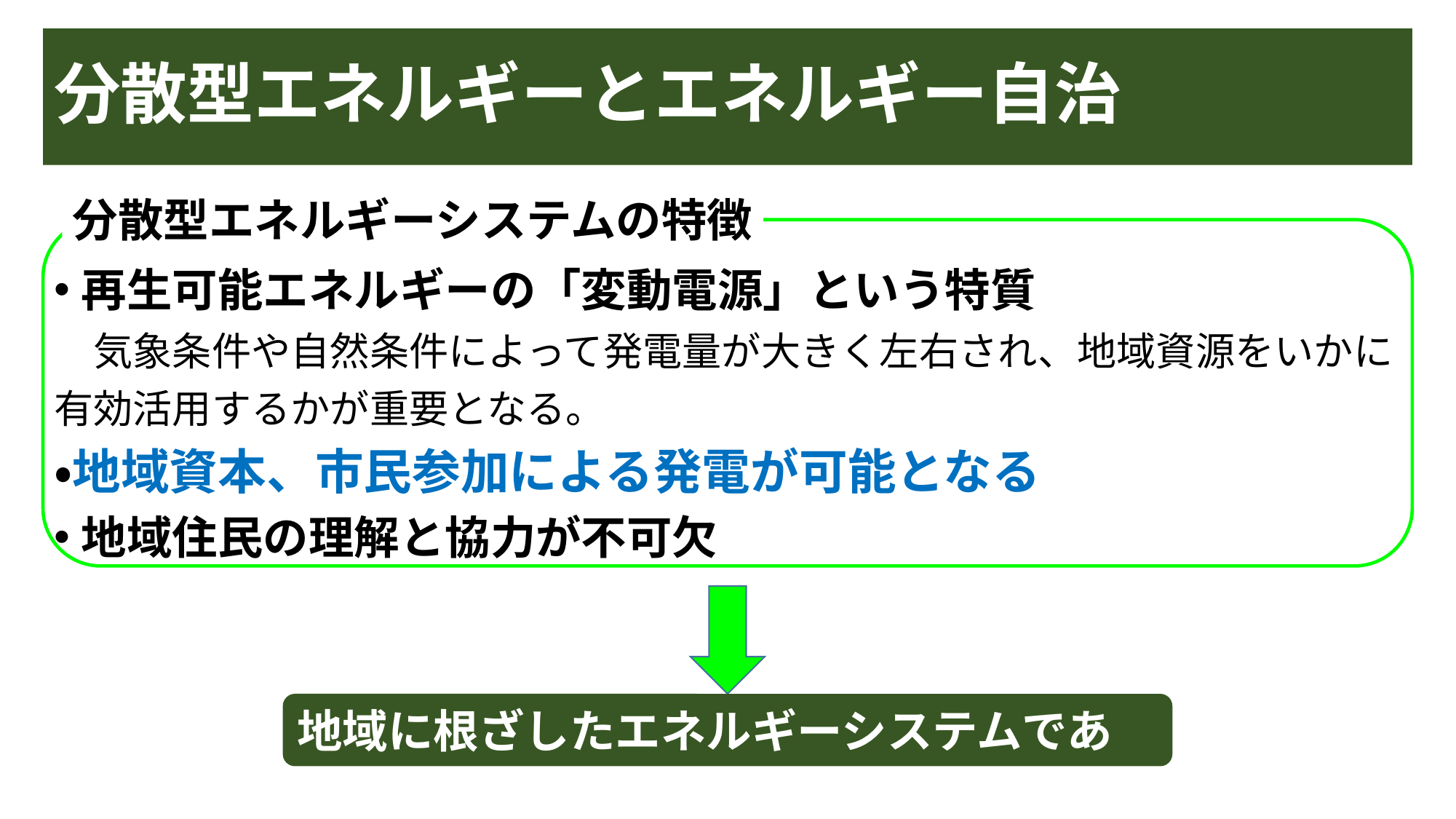

# 分散型エネルギーとエネルギー自治
分散型エネルギーシステムの特徴

再生可能エネルギーの「変動電源」という特質
　気象条件や自然条件によって発電量が大きく左右され、地域資源をいかに
有効活用するかが重要となる。
・地域資本、市民参加による発電が可能となる
地域住民の理解と協力が不可欠

地域に根ざしたエネルギーシステムである